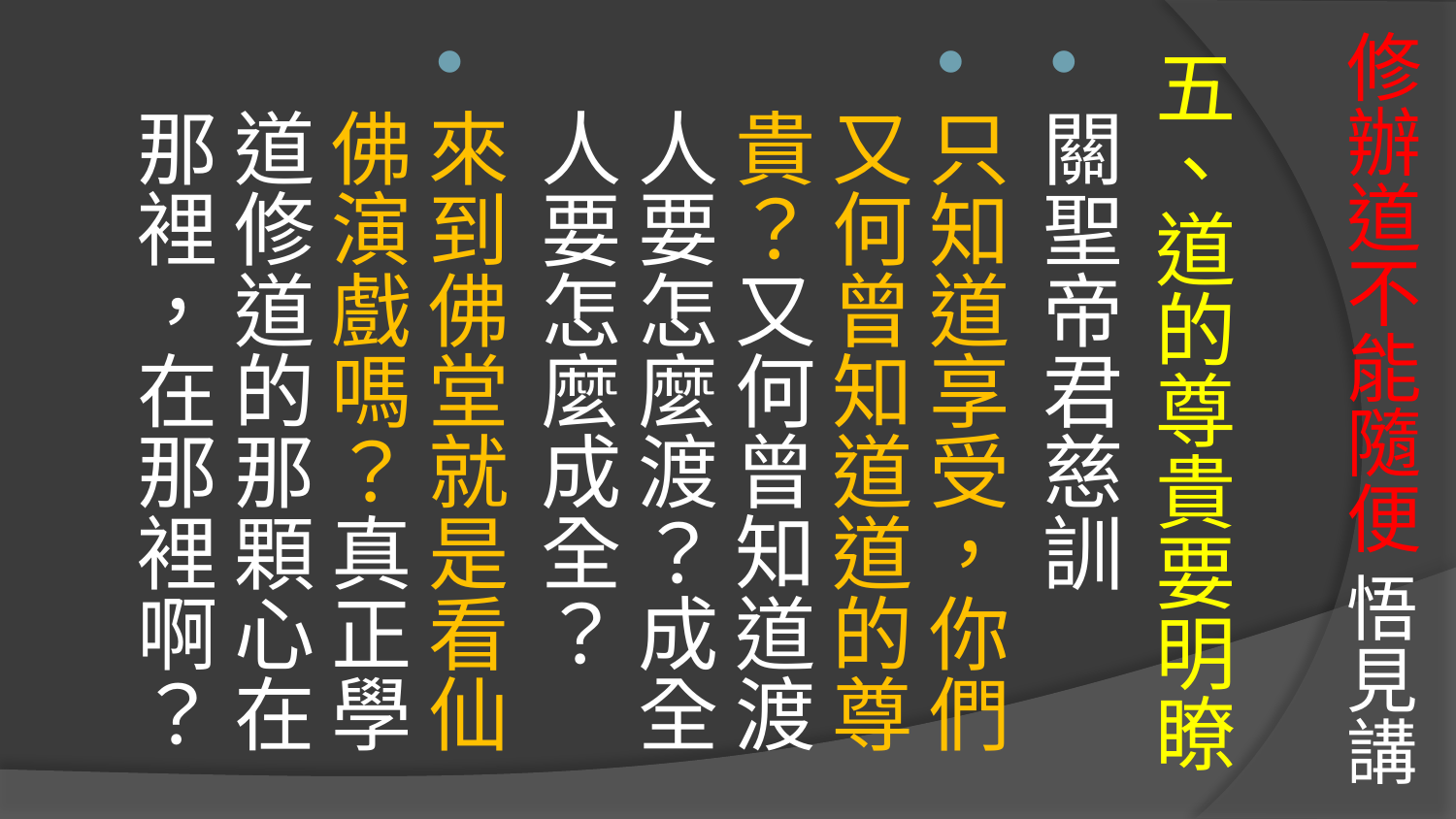

# 修辦道不能隨便 悟見講
五、道的尊貴要明瞭
關聖帝君慈訓
只知道享受，你們又何曾知道道的尊貴？又何曾知道渡人要怎麼渡？成全人要怎麼成全？
來到佛堂就是看仙佛演戲嗎？真正學道修道的那顆心在那裡，在那裡啊？